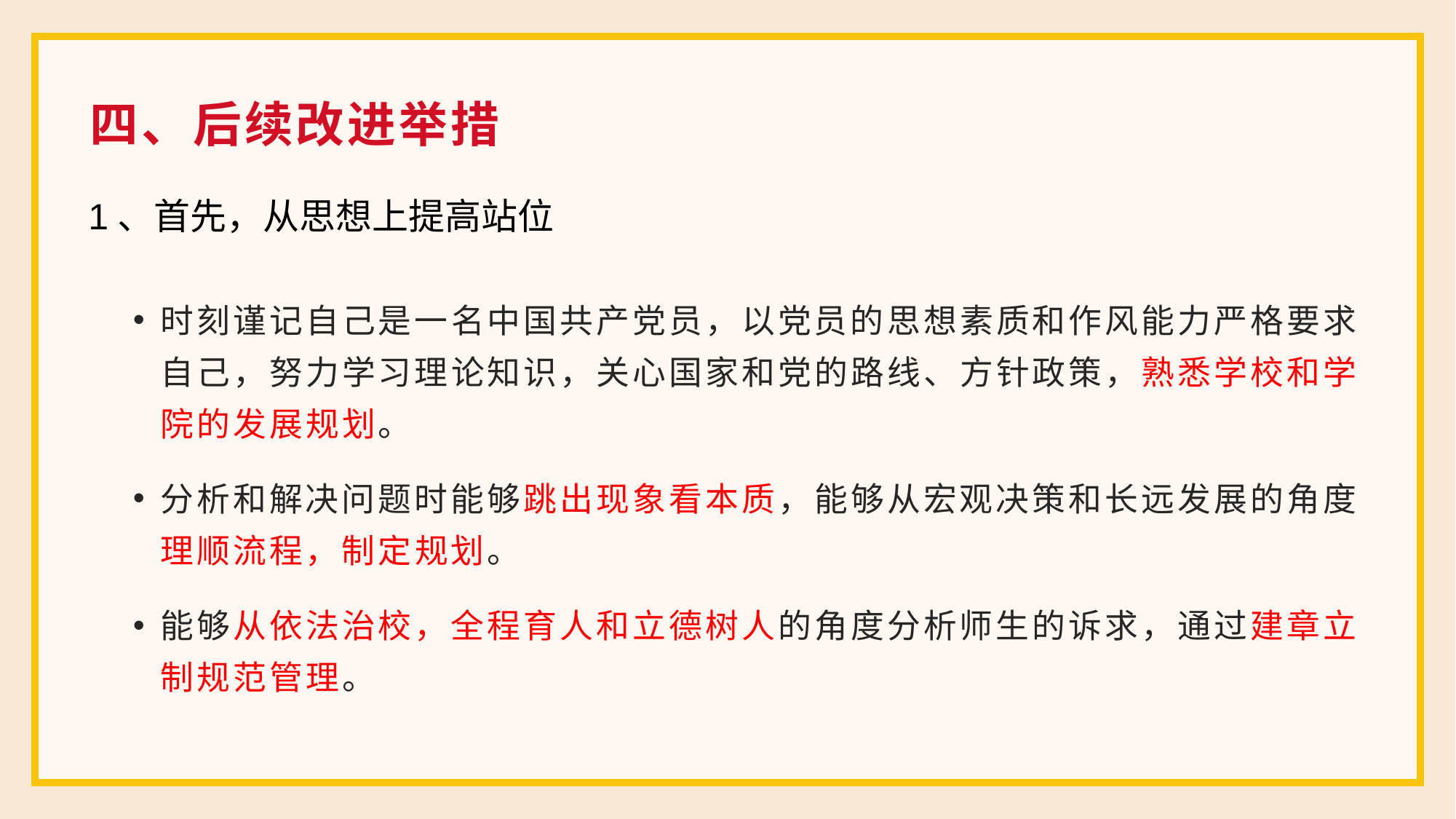

四、后续改进举措
1、首先，从思想上提高站位
时刻谨记自己是一名中国共产党员，以党员的思想素质和作风能力严格要求自己，努力学习理论知识，关心国家和党的路线、方针政策，熟悉学校和学院的发展规划。
分析和解决问题时能够跳出现象看本质，能够从宏观决策和长远发展的角度理顺流程，制定规划。
能够从依法治校，全程育人和立德树人的角度分析师生的诉求，通过建章立制规范管理。